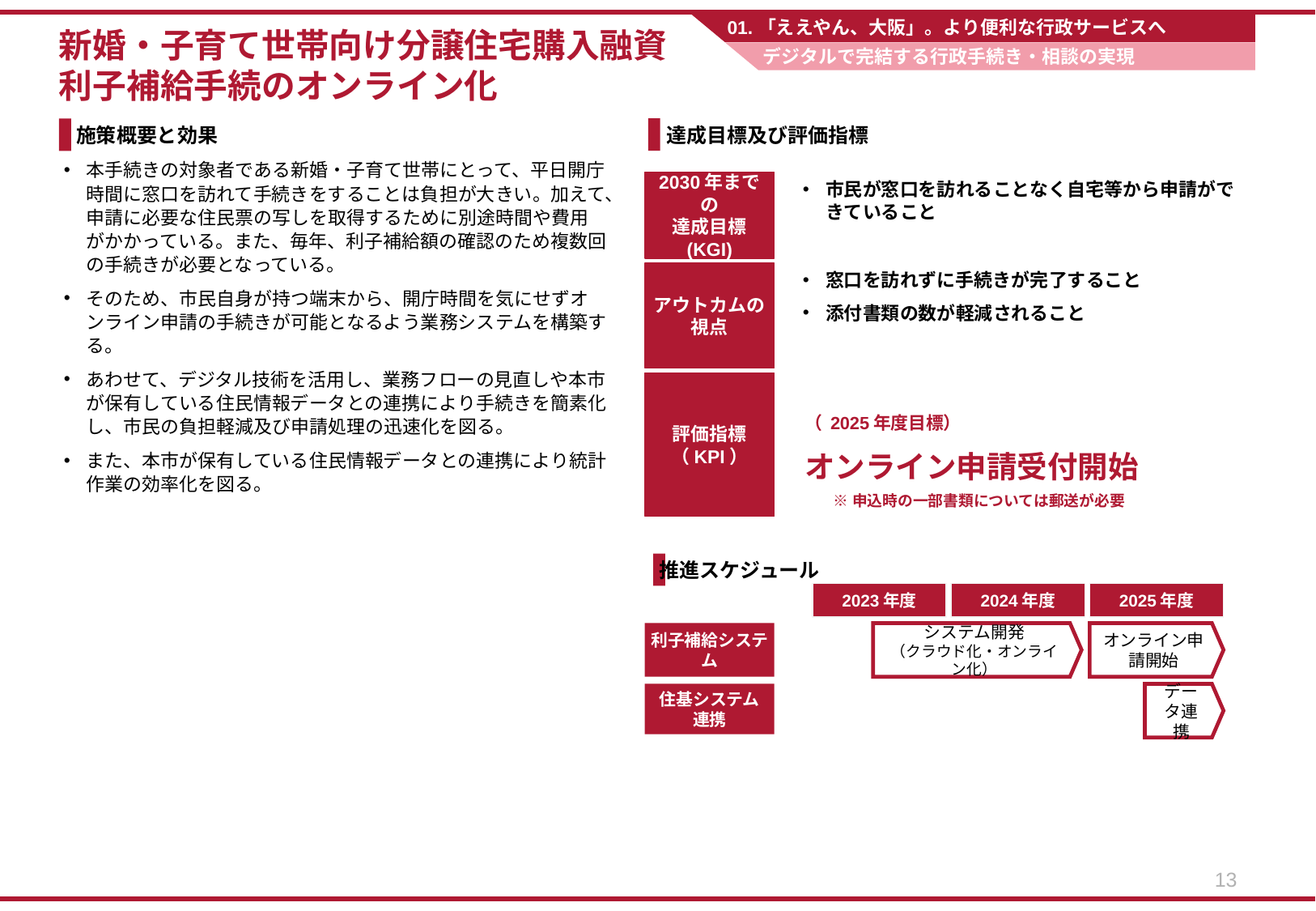

01.「ええやん、大阪」。より便利な行政サービスへ
新婚・子育て世帯向け分譲住宅購入融資
利子補給手続のオンライン化
デジタルで完結する行政手続き・相談の実現​

達成目標及び評価指標

施策概要と効果
本手続きの対象者である新婚・子育て世帯にとって、平日開庁時間に窓口を訪れて手続きをすることは負担が大きい。加えて、申請に必要な住民票の写しを取得するために別途時間や費用がかかっている。また、毎年、利子補給額の確認のため複数回の手続きが必要となっている。
そのため、市民自身が持つ端末から、開庁時間を気にせずオンライン申請の手続きが可能となるよう業務システムを構築する。
あわせて、デジタル技術を活用し、業務フローの見直しや本市が保有している住民情報データとの連携により手続きを簡素化し、市民の負担軽減及び申請処理の迅速化を図る。
また、本市が保有している住民情報データとの連携により統計作業の効率化を図る。​
2030年までの
達成目標
(KGI)
市民が窓口を訪れることなく自宅等から申請ができていること
アウトカムの
視点
窓口を訪れずに手続きが完了すること
添付書類の数が軽減されること
評価指標
（KPI）
（ 2025年度目標）
オンライン申請受付開始
※申込時の一部書類については郵送が必要

推進スケジュール
2023年度
2024年度
2025年度
利子補給システム
システム開発
（クラウド化・オンライン化）
オンライン申請開始
住基システム
連携
データ連携
13